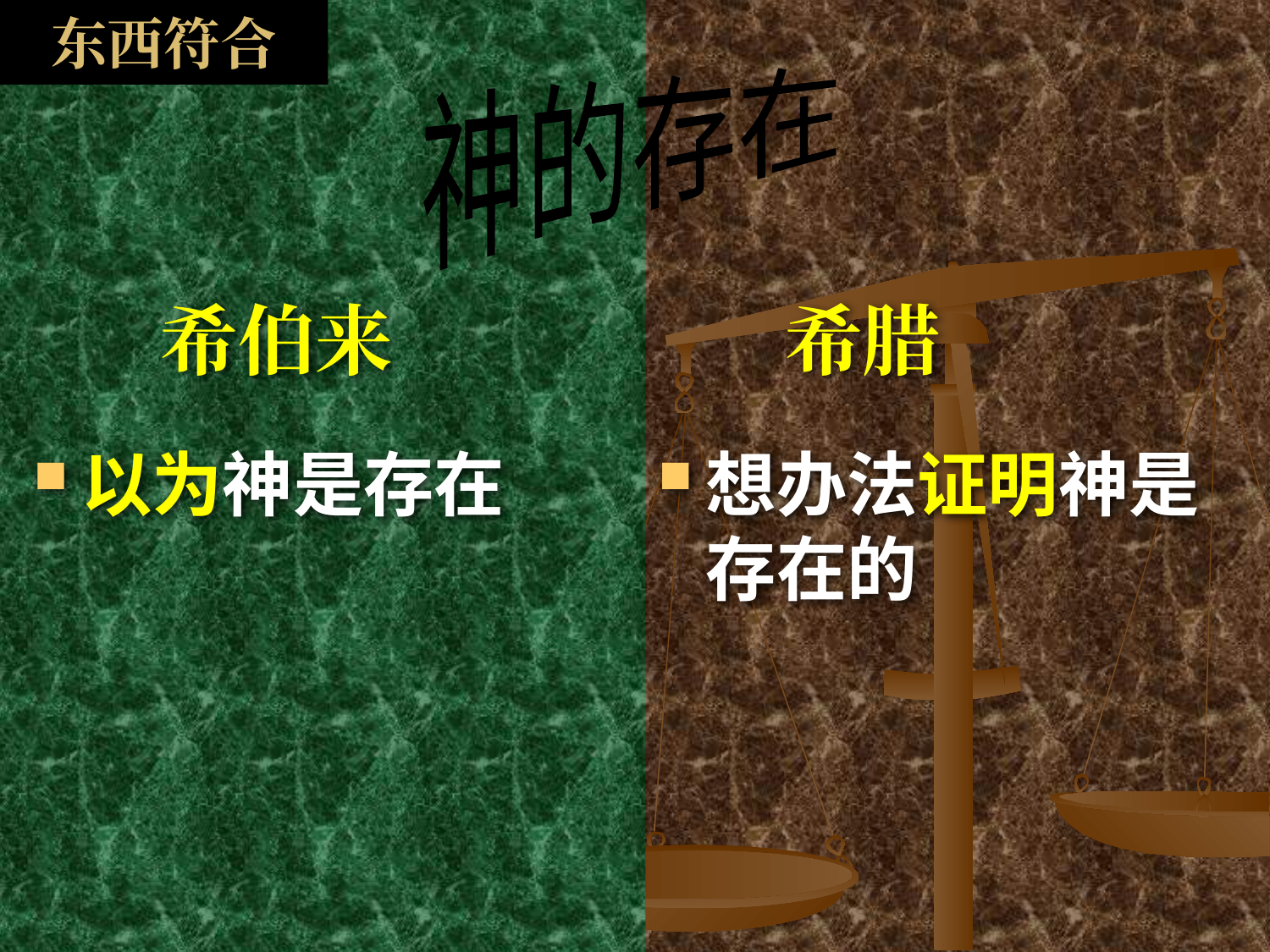

# 东西符合
神的存在
希伯来
希腊
以为神是存在
想办法证明神是存在的